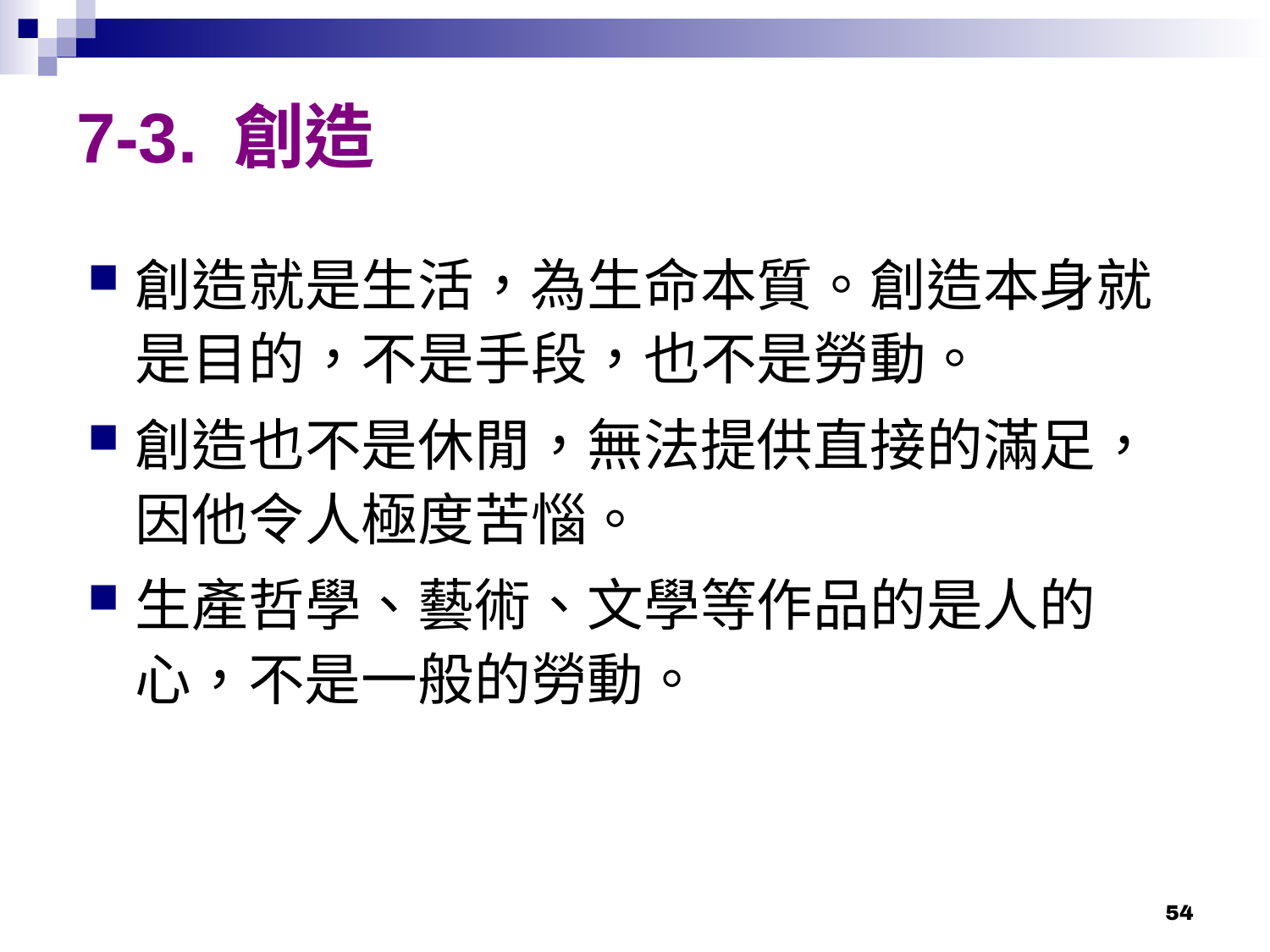

# 7-3. 創造
創造就是生活，為生命本質。創造本身就是目的，不是手段，也不是勞動。
創造也不是休閒，無法提供直接的滿足，因他令人極度苦惱。
生產哲學、藝術、文學等作品的是人的心，不是一般的勞動。
54